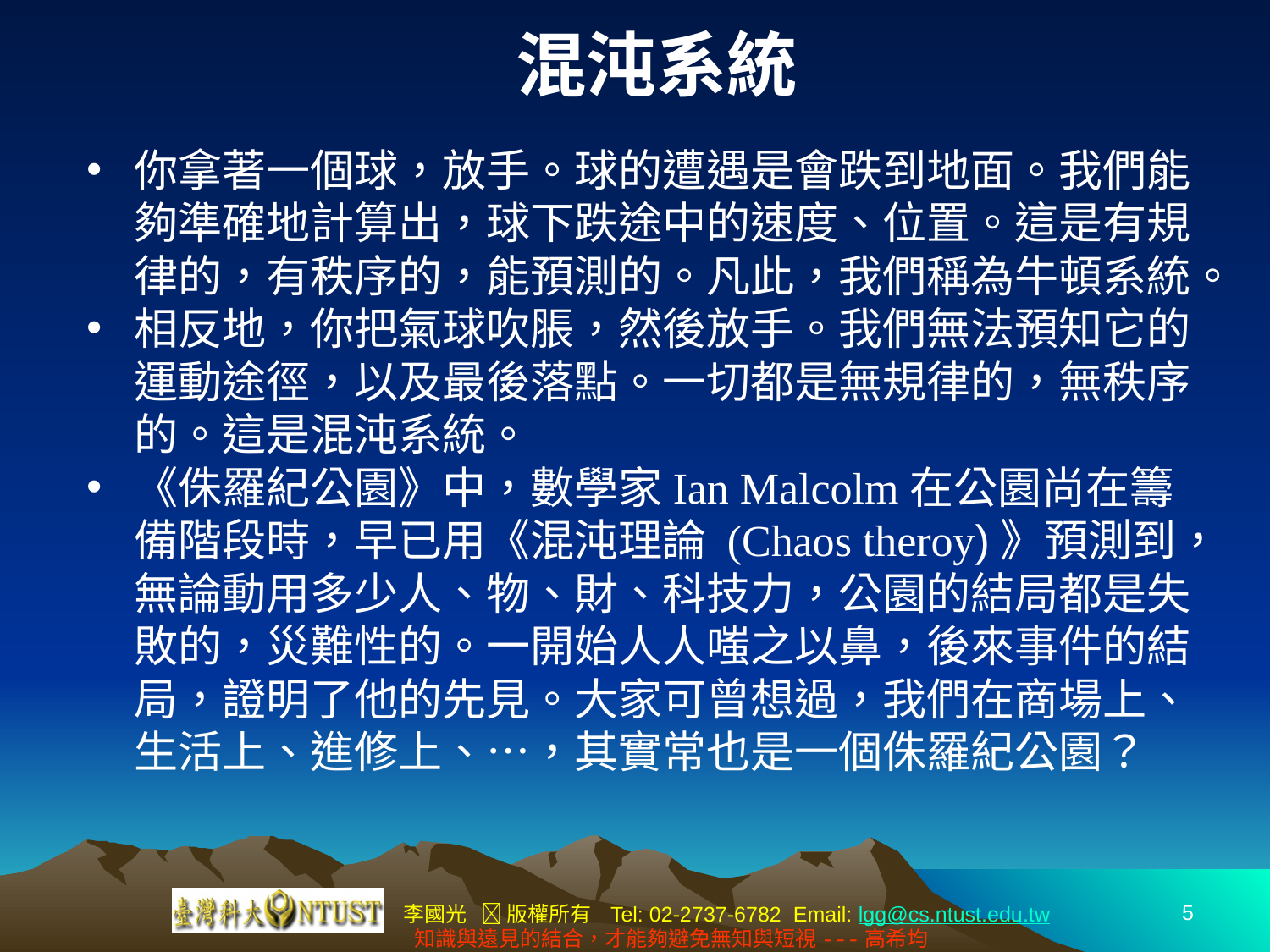

混沌系統
你拿著一個球，放手。球的遭遇是會跌到地面。我們能夠準確地計算出，球下跌途中的速度、位置。這是有規律的，有秩序的，能預測的。凡此，我們稱為牛頓系統。
相反地，你把氣球吹脹，然後放手。我們無法預知它的運動途徑，以及最後落點。一切都是無規律的，無秩序的。這是混沌系統。
《侏羅紀公園》中，數學家Ian Malcolm在公園尚在籌備階段時，早已用《混沌理論 (Chaos theroy)》預測到，無論動用多少人、物、財、科技力，公園的結局都是失敗的，災難性的。一開始人人嗤之以鼻，後來事件的結局，證明了他的先見。大家可曾想過，我們在商場上、生活上、進修上、…，其實常也是一個侏羅紀公園？
5